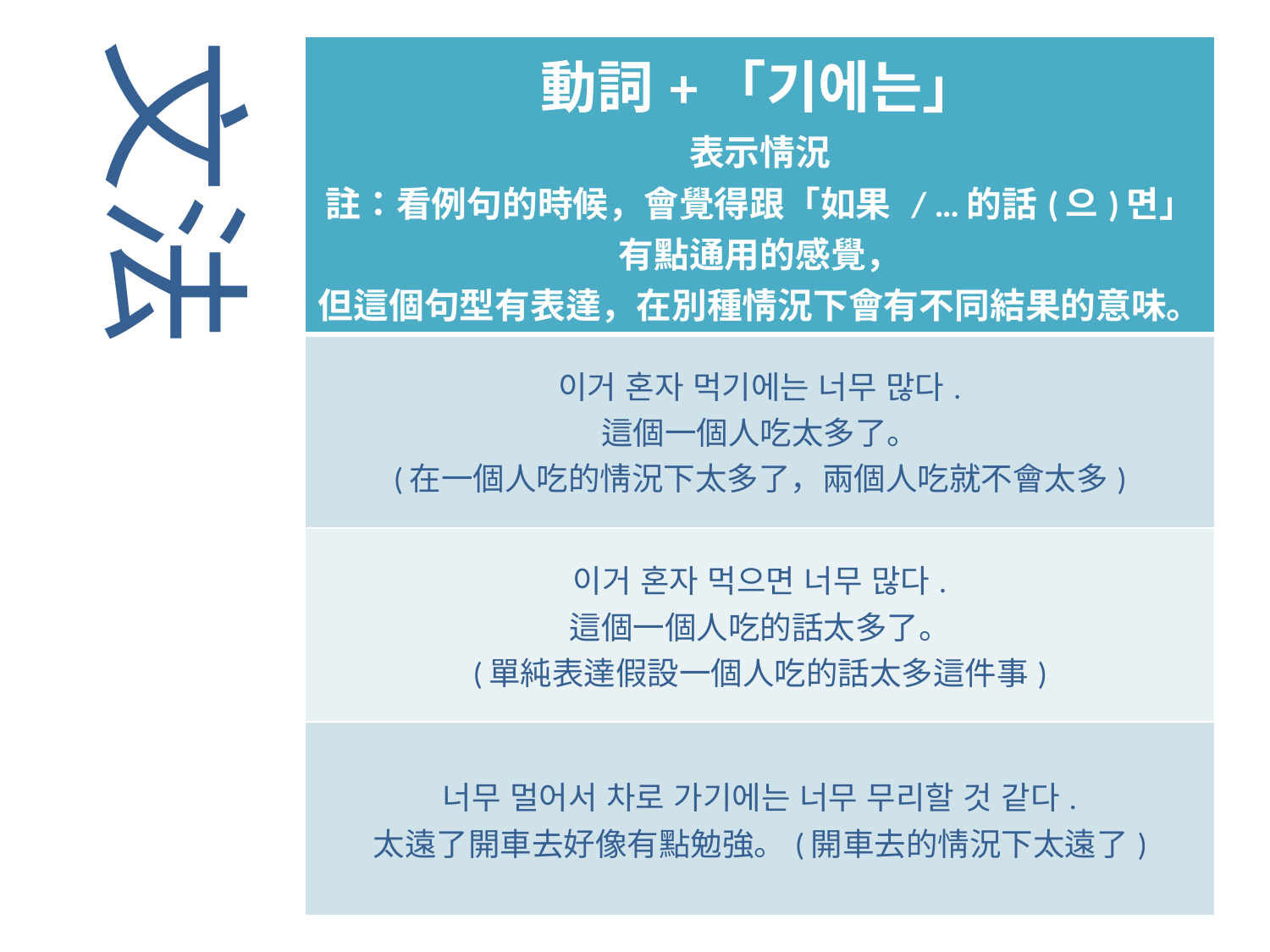

文法
| 動詞+「기에는」 表示情況 註：看例句的時候，會覺得跟「如果 / …的話(으)면」有點通用的感覺， 但這個句型有表達，在別種情況下會有不同結果的意味。 |
| --- |
| 이거 혼자 먹기에는 너무 많다. 這個一個人吃太多了。 (在一個人吃的情況下太多了，兩個人吃就不會太多) |
| 이거 혼자 먹으면 너무 많다. 這個一個人吃的話太多了。 (單純表達假設一個人吃的話太多這件事) |
| 너무 멀어서 차로 가기에는 너무 무리할 것 같다. 太遠了開車去好像有點勉強。(開車去的情況下太遠了) |